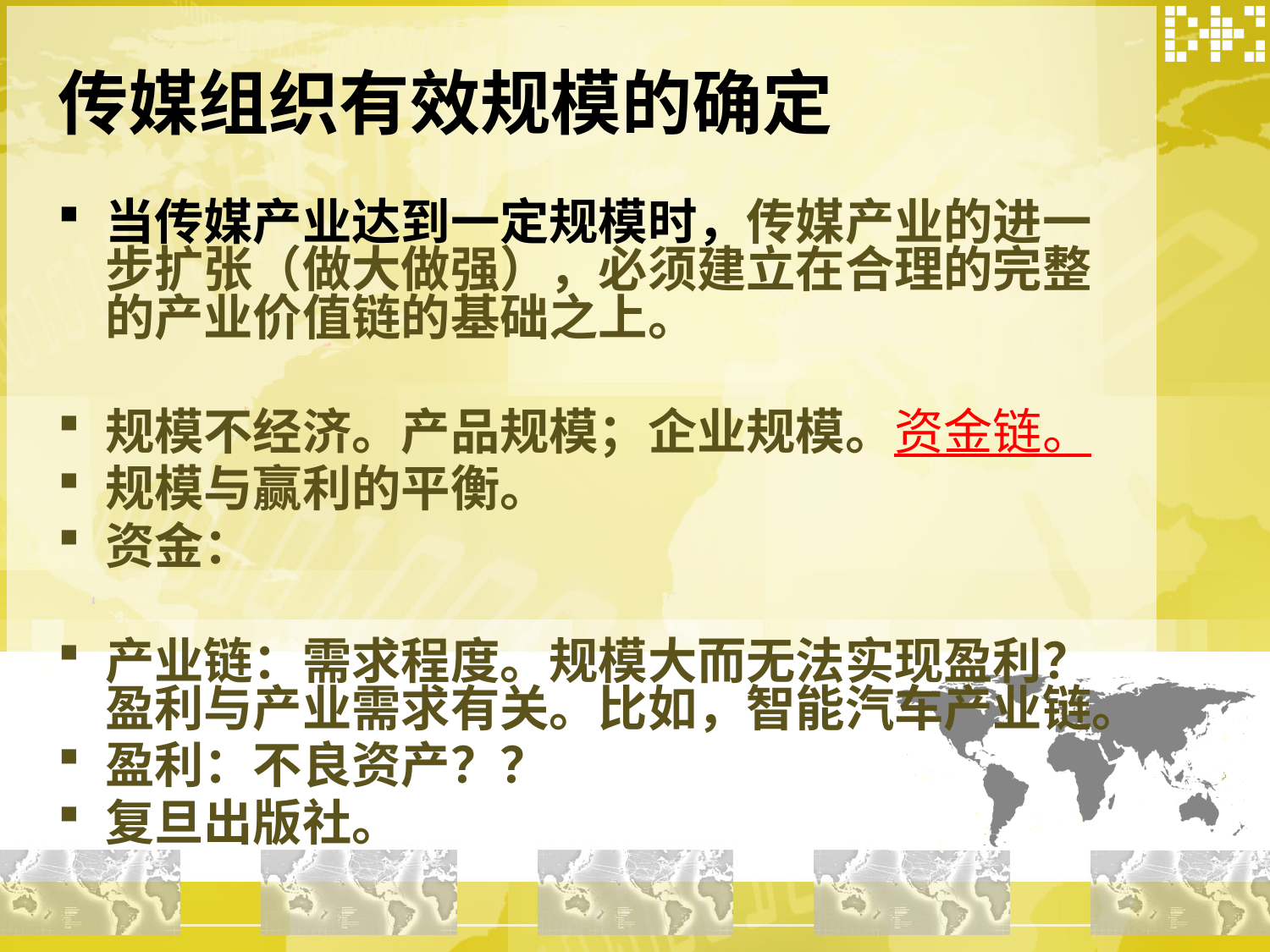

# 传媒组织有效规模的确定
当传媒产业达到一定规模时，传媒产业的进一步扩张（做大做强），必须建立在合理的完整的产业价值链的基础之上。

规模不经济。产品规模；企业规模。资金链。
规模与赢利的平衡。
资金：

产业链：需求程度。规模大而无法实现盈利？盈利与产业需求有关。比如，智能汽车产业链。
盈利：不良资产？？
复旦出版社。
76